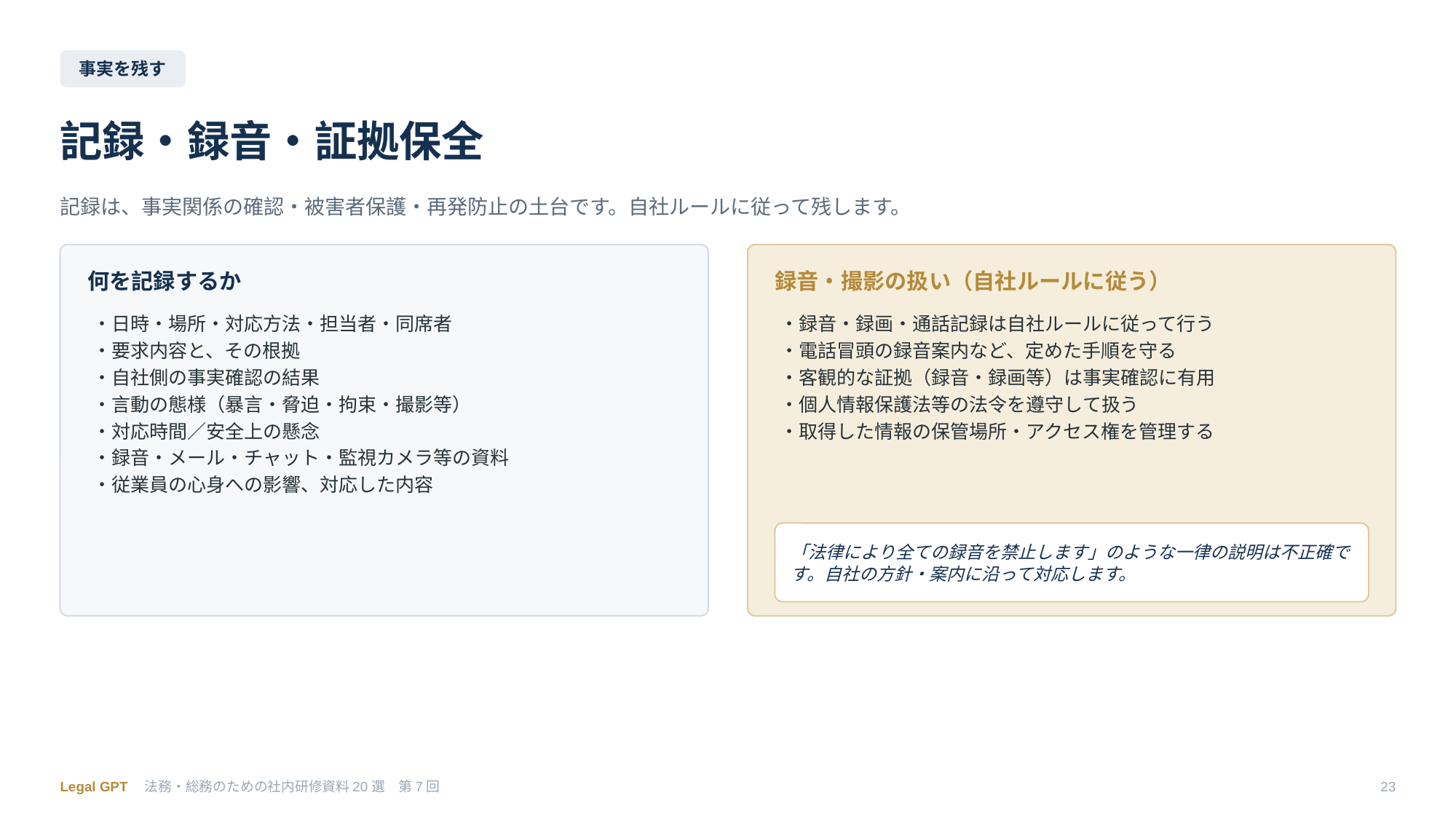

事実を残す
記録・録音・証拠保全
記録は、事実関係の確認・被害者保護・再発防止の土台です。自社ルールに従って残します。

何を記録するか
録音・撮影の扱い（自社ルールに従う）
・日時・場所・対応方法・担当者・同席者
・要求内容と、その根拠
・自社側の事実確認の結果
・言動の態様（暴言・脅迫・拘束・撮影等）
・対応時間／安全上の懸念
・録音・メール・チャット・監視カメラ等の資料
・従業員の心身への影響、対応した内容
・録音・録画・通話記録は自社ルールに従って行う
・電話冒頭の録音案内など、定めた手順を守る
・客観的な証拠（録音・録画等）は事実確認に有用
・個人情報保護法等の法令を遵守して扱う
・取得した情報の保管場所・アクセス権を管理する

「法律により全ての録音を禁止します」のような一律の説明は不正確です。自社の方針・案内に沿って対応します。
Legal GPT　法務・総務のための社内研修資料20選　第7回
23